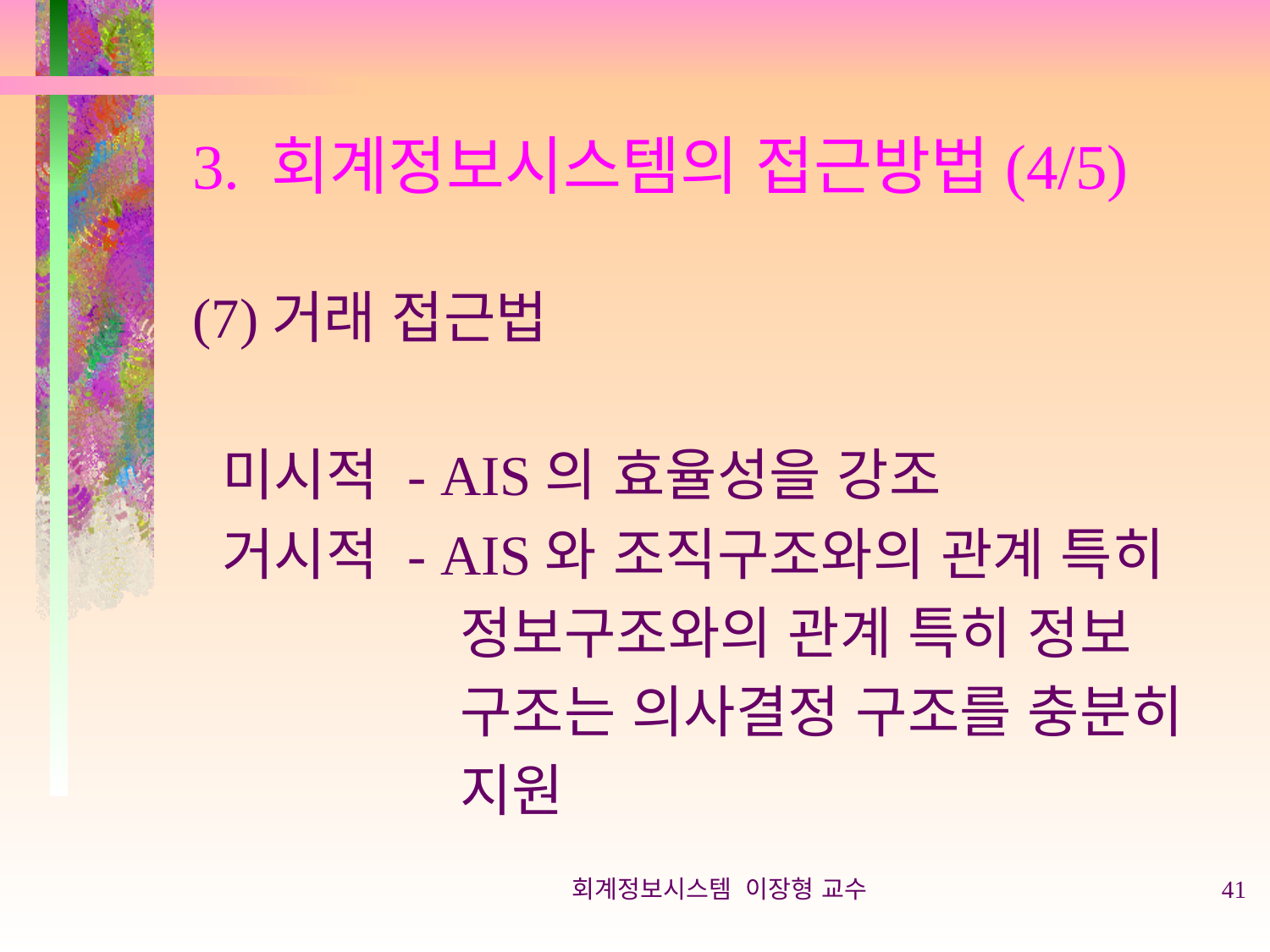

# 3. 회계정보시스템의 접근방법(4/5)
(7)거래 접근법

 미시적 - AIS의 효율성을 강조
 거시적 - AIS와 조직구조와의 관계 특히
                정보구조와의 관계 특히 정보
                구조는 의사결정 구조를 충분히
                지원
회계정보시스템  이장형 교수
41